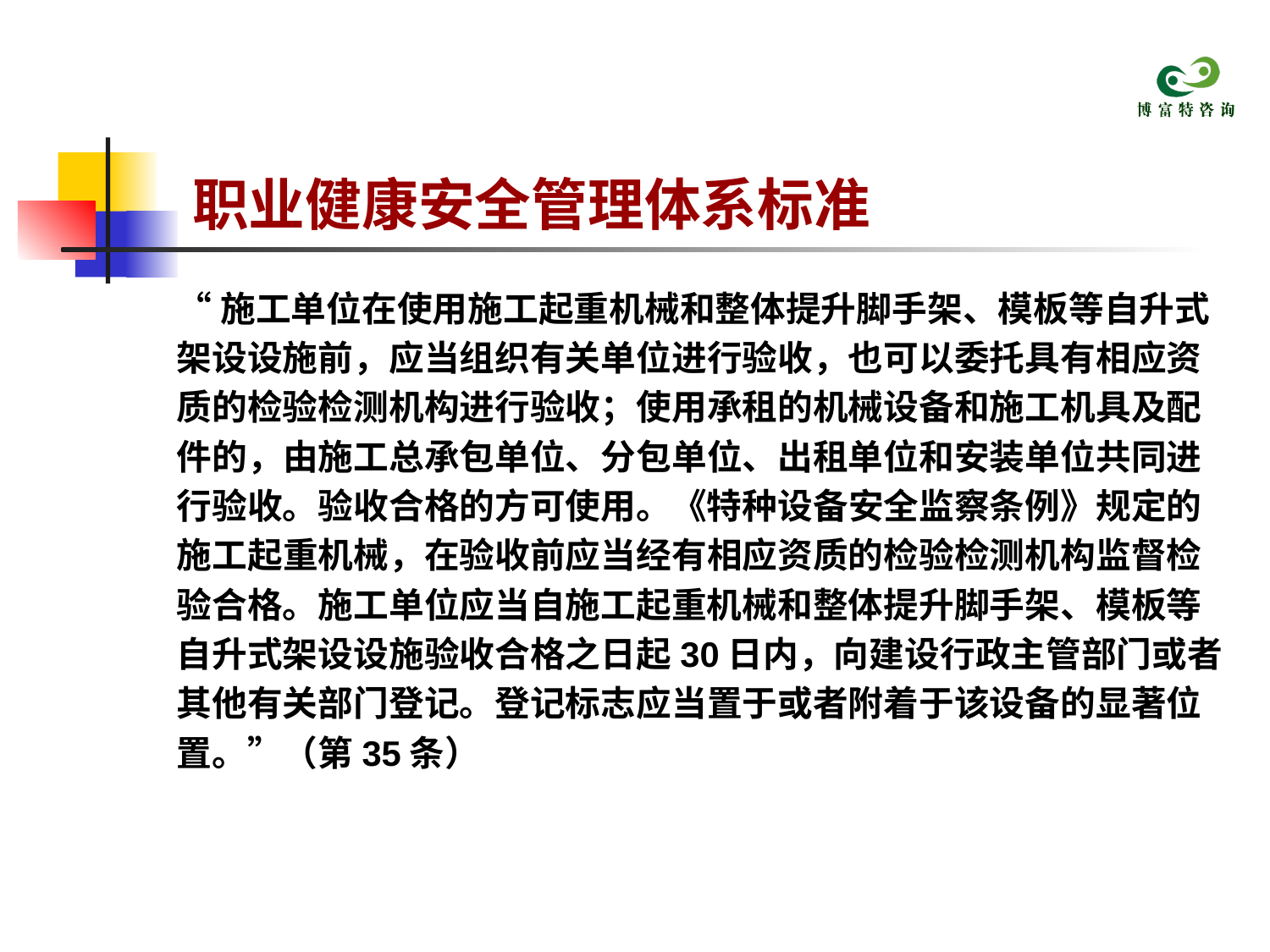

# 职业健康安全管理体系标准
“施工单位在使用施工起重机械和整体提升脚手架、模板等自升式
架设设施前，应当组织有关单位进行验收，也可以委托具有相应资
质的检验检测机构进行验收；使用承租的机械设备和施工机具及配
件的，由施工总承包单位、分包单位、出租单位和安装单位共同进
行验收。验收合格的方可使用。《特种设备安全监察条例》规定的
施工起重机械，在验收前应当经有相应资质的检验检测机构监督检
验合格。施工单位应当自施工起重机械和整体提升脚手架、模板等
自升式架设设施验收合格之日起30日内，向建设行政主管部门或者
其他有关部门登记。登记标志应当置于或者附着于该设备的显著位
置。”（第35条）
38